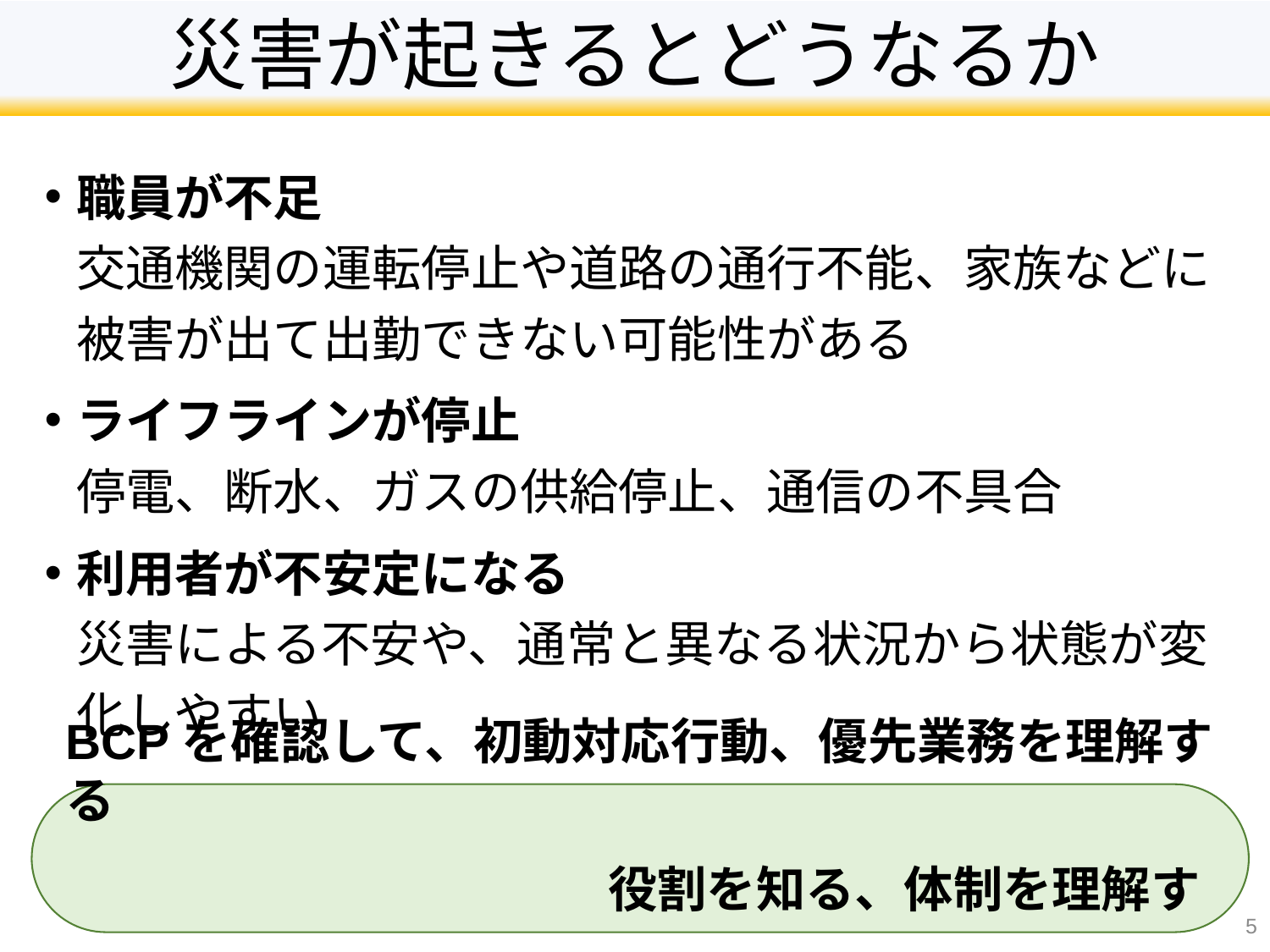

# 災害が起きるとどうなるか
職員が不足
交通機関の運転停止や道路の通行不能、家族などに被害が出て出勤できない可能性がある
ライフラインが停止
停電、断水、ガスの供給停止、通信の不具合
利用者が不安定になる
災害による不安や、通常と異なる状況から状態が変化しやすい
BCPを確認して、初動対応行動、優先業務を理解する
　　　　　　　　　　　役割を知る、体制を理解する
5